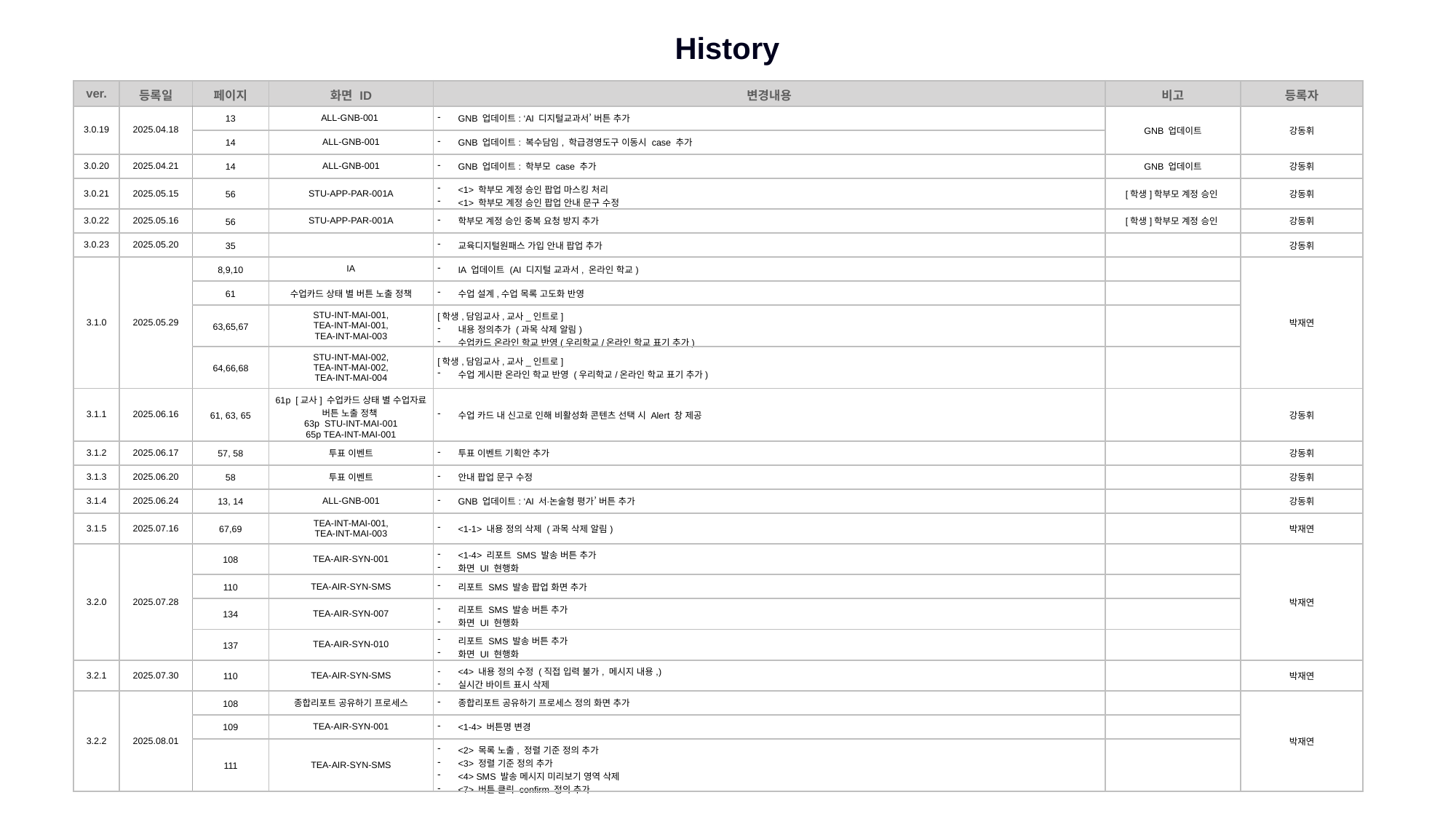

History
| ver. | 등록일 | 페이지 | 화면 ID | 변경내용 | 비고 | 등록자 |
| --- | --- | --- | --- | --- | --- | --- |
| 3.0.19 | 2025.04.18 | 13 | ALL-GNB-001 | GNB 업데이트: ‘AI 디지털교과서’ 버튼 추가 | GNB 업데이트 | 강동휘 |
|  |  | 14 | ALL-GNB-001 | GNB 업데이트: 복수담임, 학급경영도구 이동시 case 추가 |  |  |
| 3.0.20 | 2025.04.21 | 14 | ALL-GNB-001 | GNB 업데이트: 학부모 case 추가 | GNB 업데이트 | 강동휘 |
| 3.0.21 | 2025.05.15 | 56 | STU-APP-PAR-001A | <1> 학부모 계정 승인 팝업 마스킹 처리 <1> 학부모 계정 승인 팝업 안내 문구 수정 | [학생]학부모 계정 승인 | 강동휘 |
| 3.0.22 | 2025.05.16 | 56 | STU-APP-PAR-001A | 학부모 계정 승인 중복 요청 방지 추가 | [학생]학부모 계정 승인 | 강동휘 |
| 3.0.23 | 2025.05.20 | 35 |  | 교육디지털원패스 가입 안내 팝업 추가 |  | 강동휘 |
| 3.1.0 | 2025.05.29 | 8,9,10 | IA | IA 업데이트 (AI 디지털 교과서, 온라인 학교) |  | 박재연 |
|  |  | 61 | 수업카드 상태 별 버튼 노출 정책 | 수업 설계,수업 목록 고도화 반영 |  |  |
|  |  | 63,65,67 | STU-INT-MAI-001, TEA-INT-MAI-001, TEA-INT-MAI-003 | [학생,담임교사,교사\_인트로] 내용 정의추가 (과목 삭제 알림) 수업카드 온라인 학교 반영(우리학교/온라인 학교 표기 추가) |  |  |
|  |  | 64,66,68 | STU-INT-MAI-002, TEA-INT-MAI-002, TEA-INT-MAI-004 | [학생,담임교사,교사\_인트로] 수업 게시판 온라인 학교 반영 (우리학교/온라인 학교 표기 추가) |  |  |
| 3.1.1 | 2025.06.16 | 61, 63, 65 | 61p [교사] 수업카드 상태 별 수업자료 버튼 노출 정책 63p STU-INT-MAI-001 65p TEA-INT-MAI-001 | 수업 카드 내 신고로 인해 비활성화 콘텐츠 선택 시 Alert 창 제공 |  | 강동휘 |
| 3.1.2 | 2025.06.17 | 57, 58 | 투표 이벤트 | 투표 이벤트 기획안 추가 |  | 강동휘 |
| 3.1.3 | 2025.06.20 | 58 | 투표 이벤트 | 안내 팝업 문구 수정 |  | 강동휘 |
| 3.1.4 | 2025.06.24 | 13, 14 | ALL-GNB-001 | GNB 업데이트: ‘AI 서∙논술형 평가’ 버튼 추가 |  | 강동휘 |
| 3.1.5 | 2025.07.16 | 67,69 | TEA-INT-MAI-001, TEA-INT-MAI-003 | <1-1> 내용 정의 삭제 (과목 삭제 알림) |  | 박재연 |
| 3.2.0 | 2025.07.28 | 108 | TEA-AIR-SYN-001 | <1-4> 리포트 SMS 발송 버튼 추가 화면 UI 현행화 |  | 박재연 |
|  |  | 110 | TEA-AIR-SYN-SMS | 리포트 SMS 발송 팝업 화면 추가 |  |  |
|  |  | 134 | TEA-AIR-SYN-007 | 리포트 SMS 발송 버튼 추가 화면 UI 현행화 |  |  |
|  |  | 137 | TEA-AIR-SYN-010 | 리포트 SMS 발송 버튼 추가 화면 UI 현행화 |  |  |
| 3.2.1 | 2025.07.30 | 110 | TEA-AIR-SYN-SMS | <4> 내용 정의 수정 (직접 입력 불가, 메시지 내용,) 실시간 바이트 표시 삭제 |  | 박재연 |
| 3.2.2 | 2025.08.01 | 108 | 종합리포트 공유하기 프로세스 | 종합리포트 공유하기 프로세스 정의 화면 추가 |  | 박재연 |
|  |  | 109 | TEA-AIR-SYN-001 | <1-4> 버튼명 변경 |  |  |
|  |  | 111 | TEA-AIR-SYN-SMS | <2> 목록 노출, 정렬 기준 정의 추가 <3> 정렬 기준 정의 추가 <4> SMS 발송 메시지 미리보기 영역 삭제 <7> 버튼 클릭 confirm 정의 추가 |  |  |